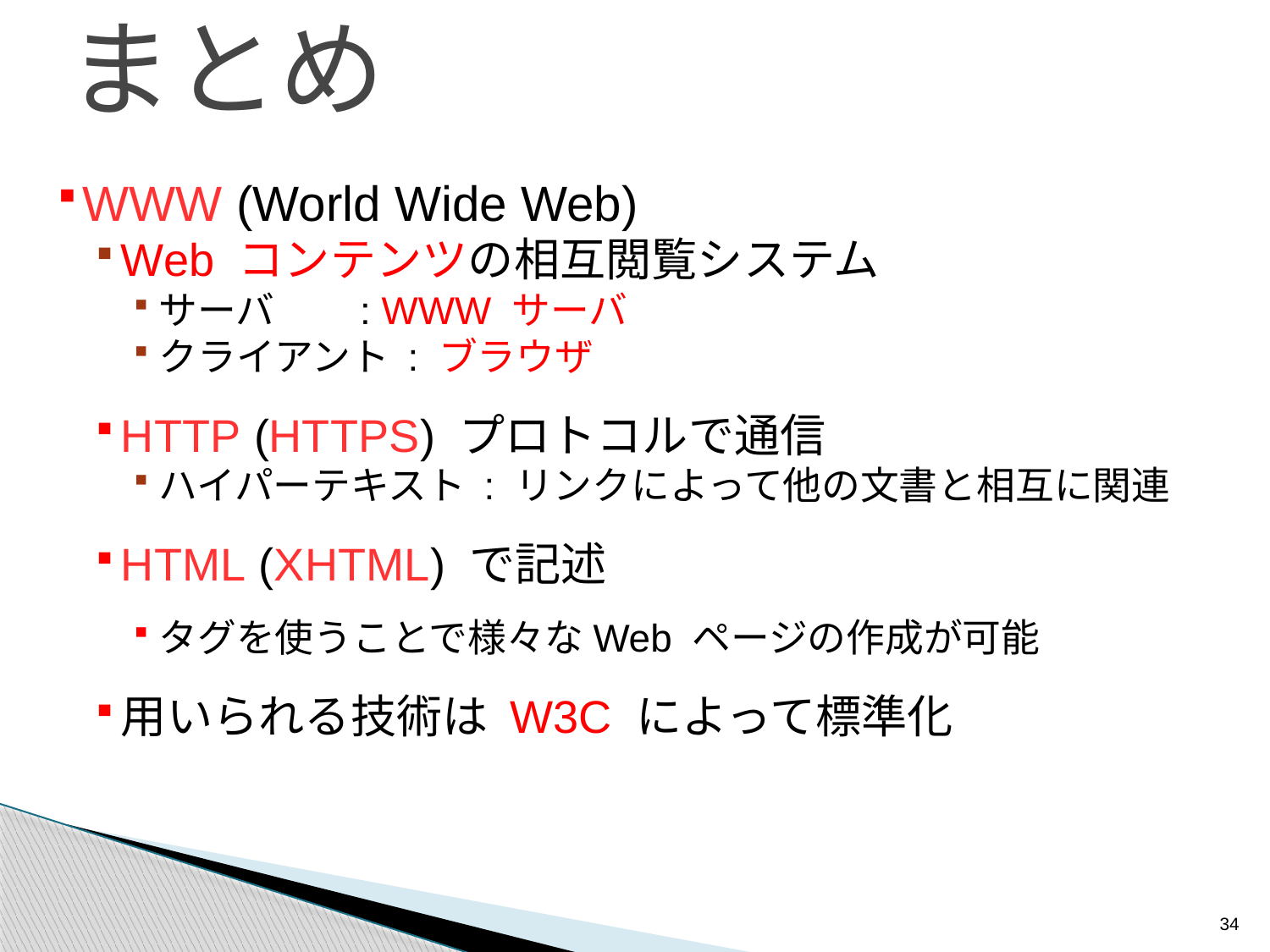

# まとめ
WWW (World Wide Web)
Web コンテンツの相互閲覧システム
サーバ	: WWW サーバ
クライアント : ブラウザ
HTTP (HTTPS) プロトコルで通信
ハイパーテキスト : リンクによって他の文書と相互に関連
HTML (XHTML) で記述
タグを使うことで様々なWeb ページの作成が可能
用いられる技術は W3C によって標準化
34